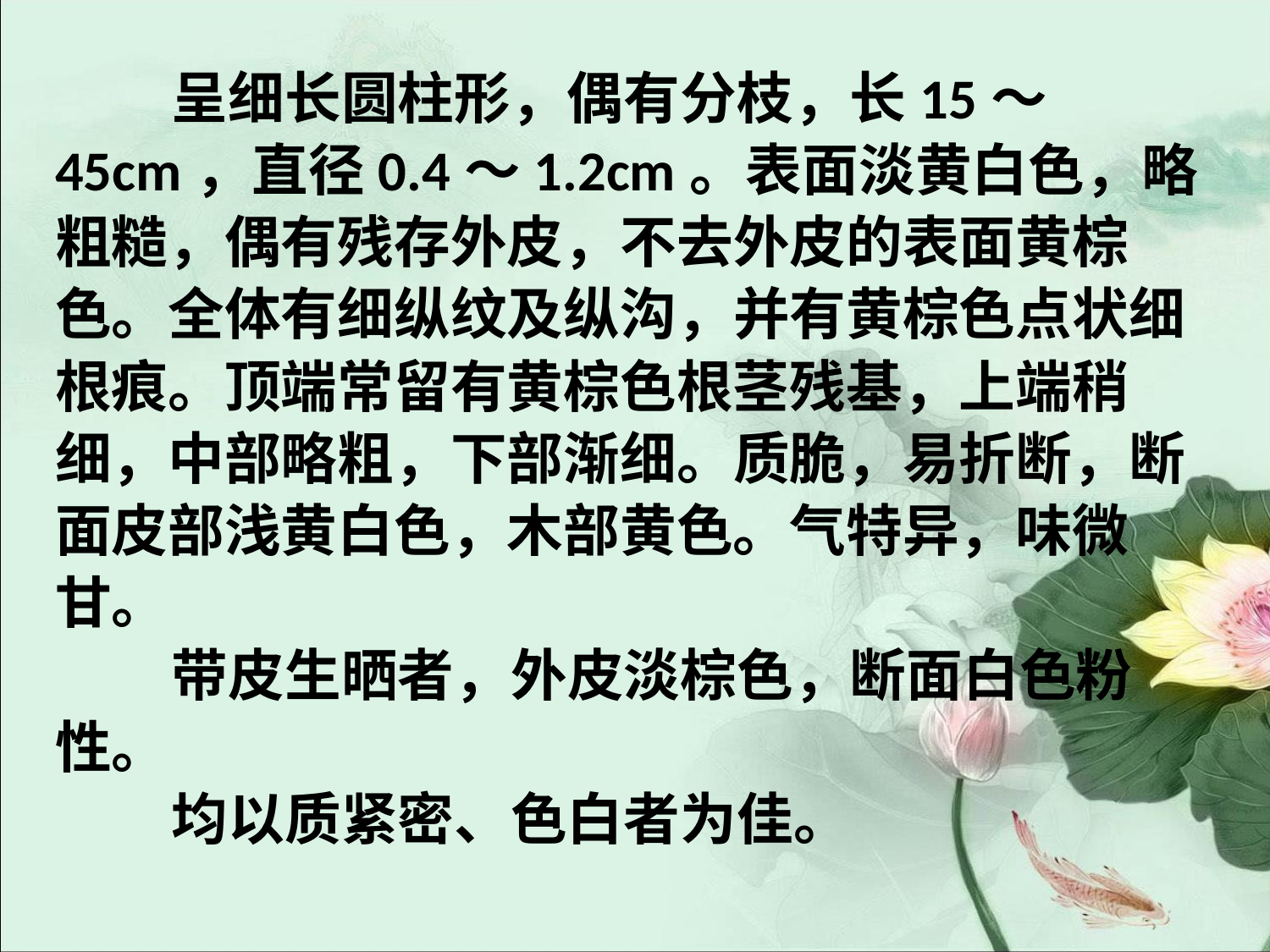

#
        呈细长圆柱形，偶有分枝，长15～
45cm，直径0.4～1.2cm。表面淡黄白色，略
粗糙，偶有残存外皮，不去外皮的表面黄棕
色。全体有细纵纹及纵沟，并有黄棕色点状细
根痕。顶端常留有黄棕色根茎残基，上端稍
细，中部略粗，下部渐细。质脆，易折断，断
面皮部浅黄白色，木部黄色。气特异，味微
甘。
        带皮生晒者，外皮淡棕色，断面白色粉
性。
        均以质紧密、色白者为佳。